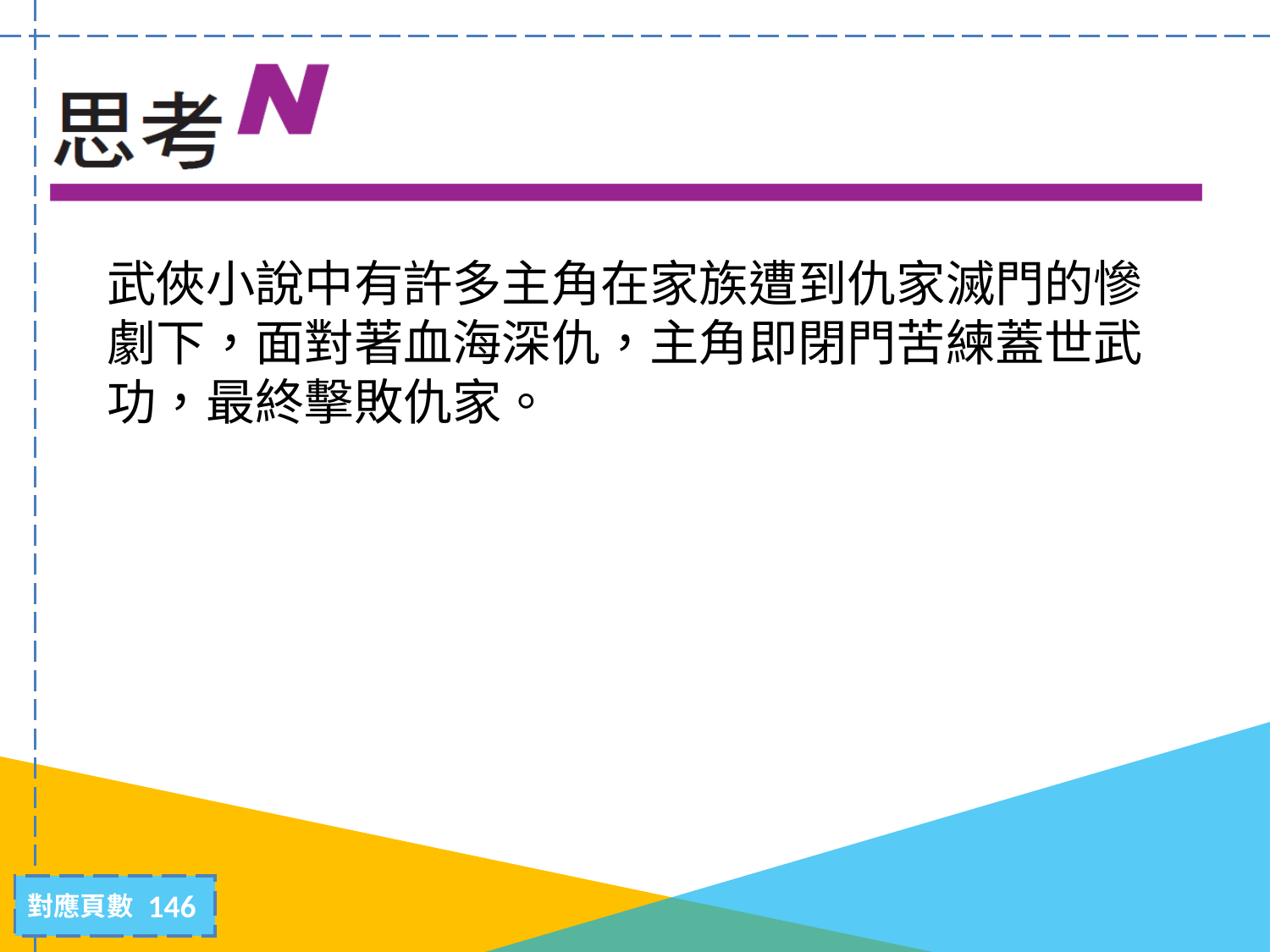

武俠小說中有許多主角在家族遭到仇家滅門的慘劇下，面對著血海深仇，主角即閉門苦練蓋世武功，最終擊敗仇家。
146